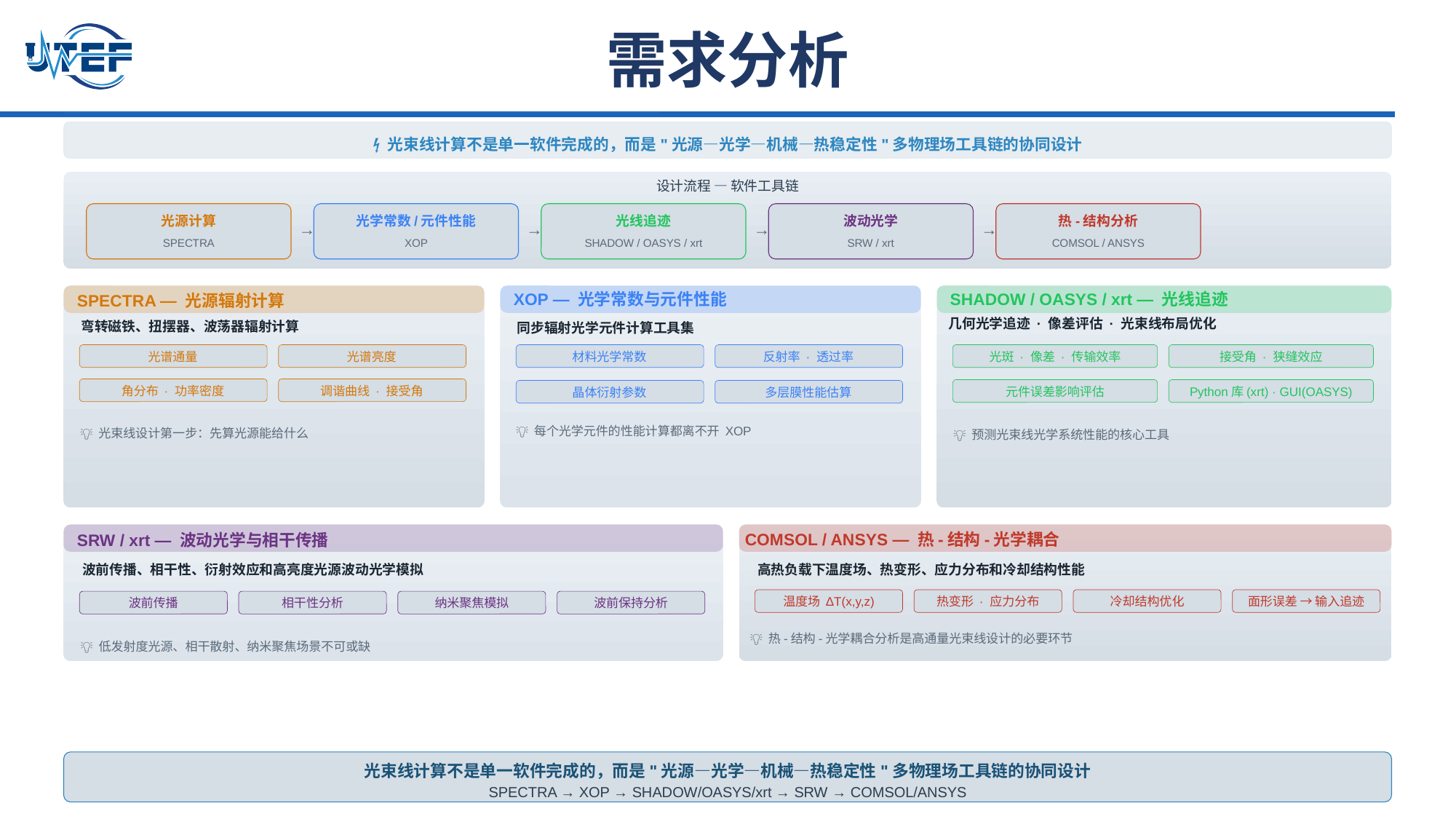

需求分析

⚡ 光束线计算不是单一软件完成的，而是"光源—光学—机械—热稳定性"多物理场工具链的协同设计

设计流程 — 软件工具链

光源计算
光学常数/元件性能
光线追迹
波动光学
热-结构分析
→
→
→
→
SPECTRA
XOP
SHADOW / OASYS / xrt
SRW / xrt
COMSOL / ANSYS

SPECTRA — 光源辐射计算
弯转磁铁、扭摆器、波荡器辐射计算

光谱通量
光谱亮度

角分布 · 功率密度
调谐曲线 · 接受角
💡 光束线设计第一步：先算光源能给什么

XOP — 光学常数与元件性能
同步辐射光学元件计算工具集

材料光学常数
反射率 · 透过率

晶体衍射参数
多层膜性能估算
💡 每个光学元件的性能计算都离不开 XOP

SHADOW / OASYS / xrt — 光线追迹
几何光学追迹 · 像差评估 · 光束线布局优化

光斑 · 像差 · 传输效率
接受角 · 狭缝效应

元件误差影响评估
Python库(xrt) · GUI(OASYS)
💡 预测光束线光学系统性能的核心工具

SRW / xrt — 波动光学与相干传播
波前传播、相干性、衍射效应和高亮度光源波动光学模拟

波前传播
相干性分析
纳米聚焦模拟
波前保持分析
💡 低发射度光源、相干散射、纳米聚焦场景不可或缺

COMSOL / ANSYS — 热-结构-光学耦合
高热负载下温度场、热变形、应力分布和冷却结构性能

温度场 ΔT(x,y,z)
热变形 · 应力分布
冷却结构优化
面形误差 → 输入追迹
💡 热-结构-光学耦合分析是高通量光束线设计的必要环节

光束线计算不是单一软件完成的，而是"光源—光学—机械—热稳定性"多物理场工具链的协同设计
SPECTRA → XOP → SHADOW/OASYS/xrt → SRW → COMSOL/ANSYS